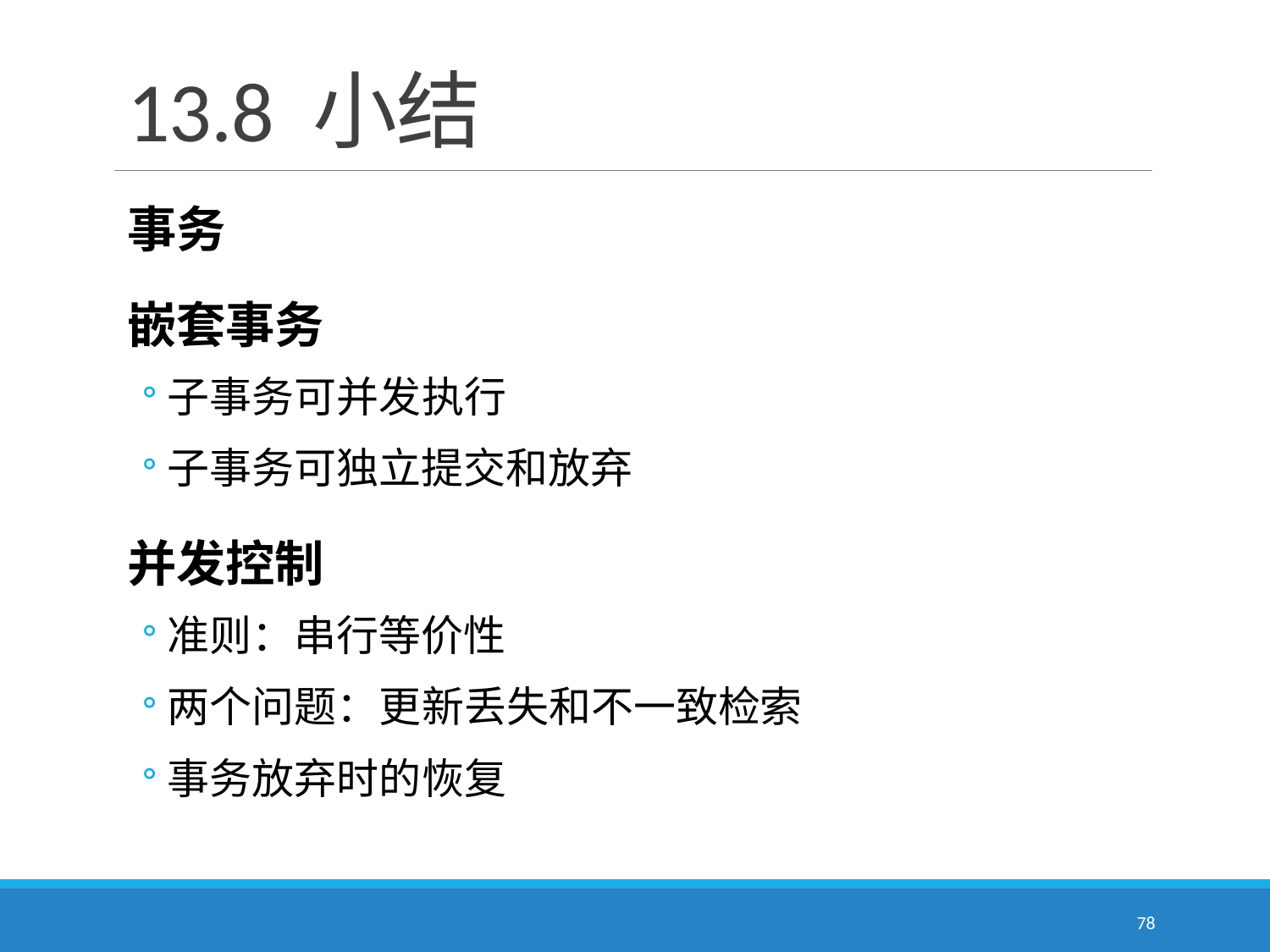

# 13.8 小结
事务
嵌套事务
子事务可并发执行
子事务可独立提交和放弃
并发控制
准则：串行等价性
两个问题：更新丢失和不一致检索
事务放弃时的恢复

78